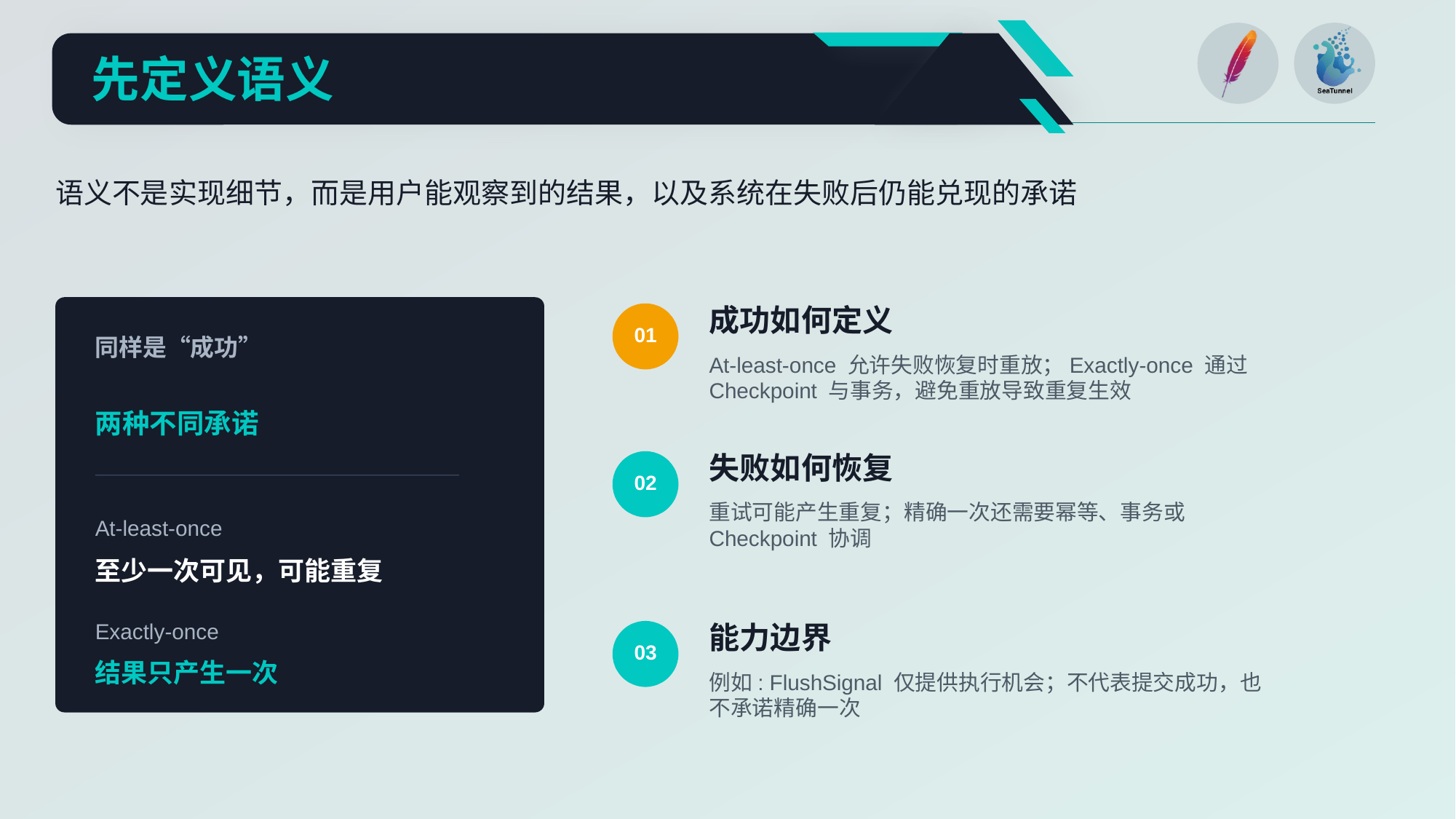

先定义语义
语义不是实现细节，而是用户能观察到的结果，以及系统在失败后仍能兑现的承诺

成功如何定义

01
同样是“成功”
At-least-once 允许失败恢复时重放；Exactly-once 通过 Checkpoint 与事务，避免重放导致重复生效
两种不同承诺
失败如何恢复

02

重试可能产生重复；精确一次还需要幂等、事务或 Checkpoint 协调
At-least-once
至少一次可见，可能重复
Exactly-once
能力边界

03
结果只产生一次
例如: FlushSignal 仅提供执行机会；不代表提交成功，也不承诺精确一次